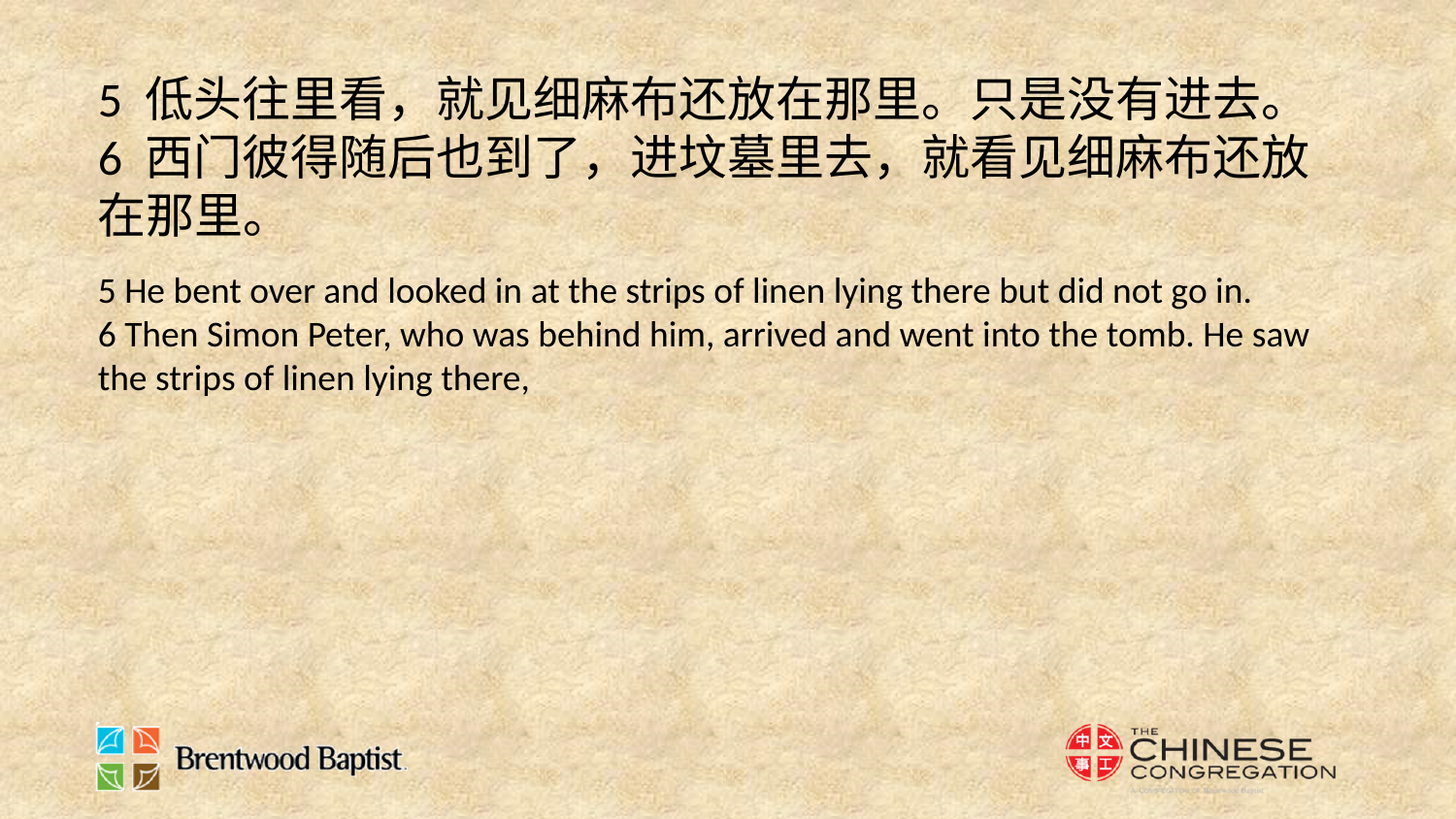

5 低头往里看，就见细麻布还放在那里。只是没有进去。
6 西门彼得随后也到了，进坟墓里去，就看见细麻布还放在那里。

5 He bent over and looked in at the strips of linen lying there but did not go in.
6 Then Simon Peter, who was behind him, arrived and went into the tomb. He saw the strips of linen lying there,